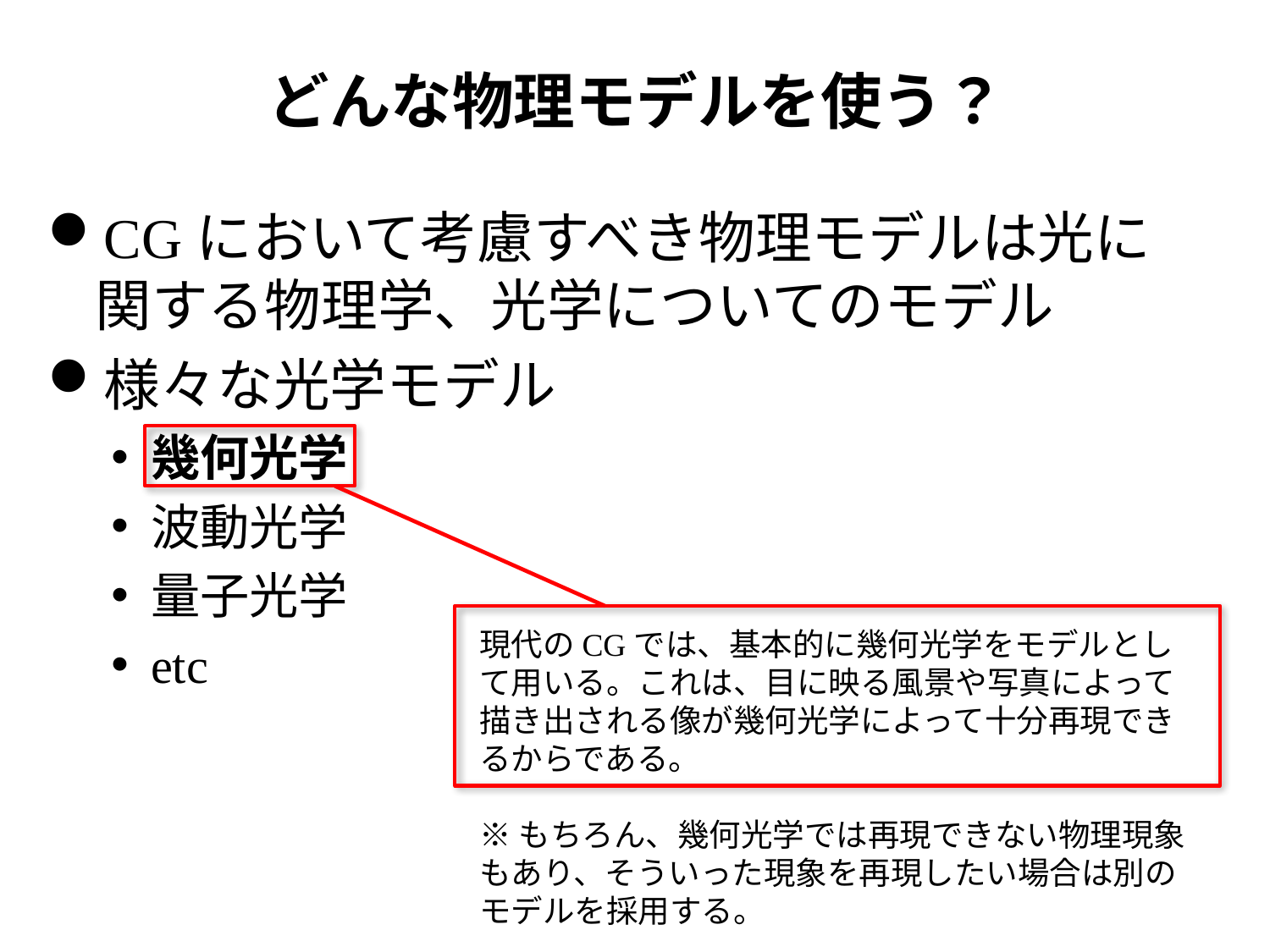

# どんな物理モデルを使う？
CGにおいて考慮すべき物理モデルは光に関する物理学、光学についてのモデル
様々な光学モデル
幾何光学
波動光学
量子光学
etc

現代のCGでは、基本的に幾何光学をモデルとして用いる。これは、目に映る風景や写真によって描き出される像が幾何光学によって十分再現できるからである。

※もちろん、幾何光学では再現できない物理現象もあり、そういった現象を再現したい場合は別のモデルを採用する。